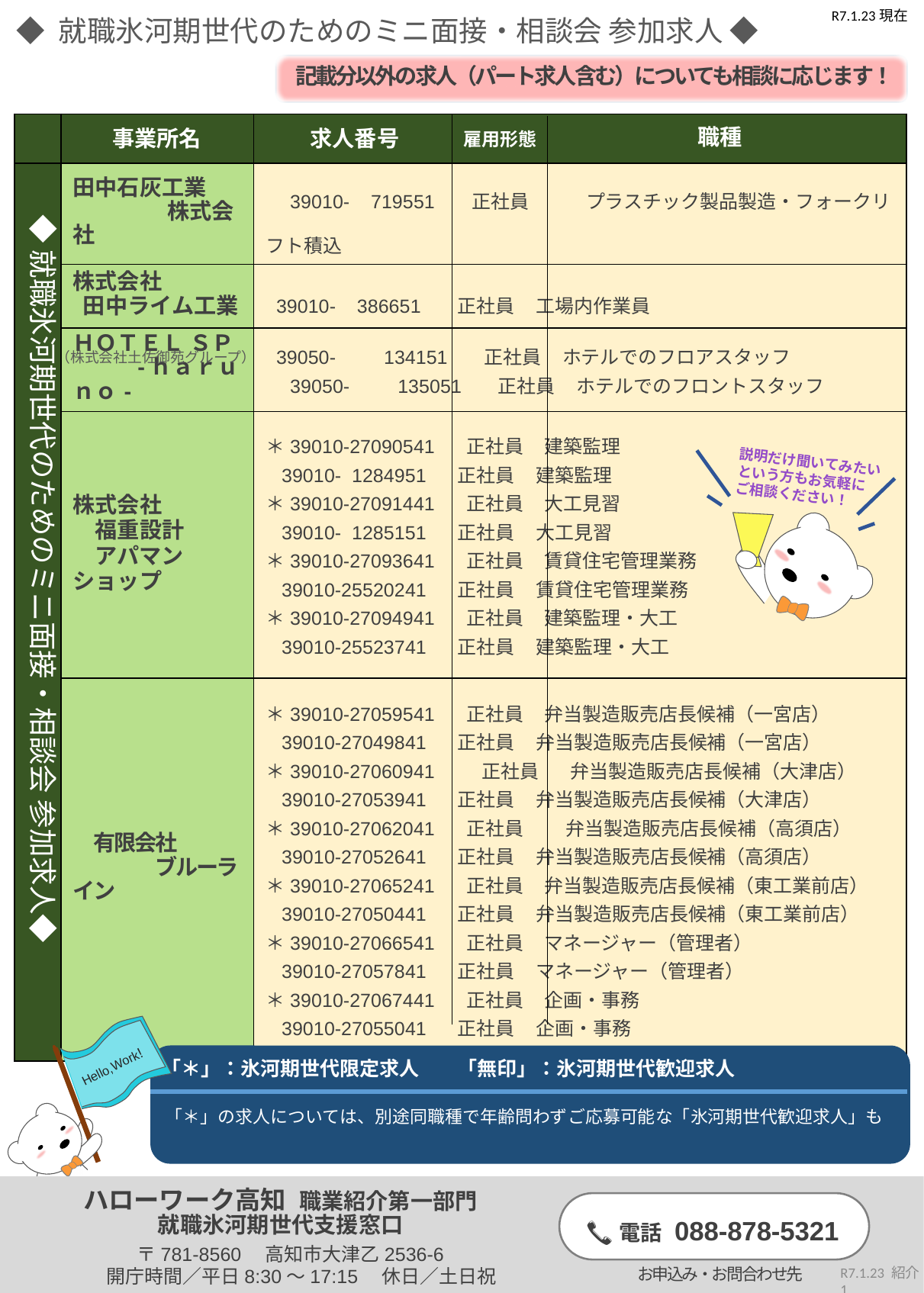

R7.1.23現在
◆ 就職氷河期世代のためのミニ面接・相談会 参加求人 ◆

記載分以外の求人（パート求人含む）についても相談に応じます！
|  |  |  |
| --- | --- | --- |
|  | 田中石灰工業 　　　　 株式会社 | 39010- 719551 正社員　　　プラスチック製品製造・フォークリフト積込 |
|  | 株式会社 田中ライム工業 | 39010- 386651 正社員 工場内作業員 |
|  | ＨＯＴＥＬ ＳＰ 　 -ｈａｒｕｎｏ- | 39050-　　134151 正社員 ホテルでのフロアスタッフ 　39050-　　135051 正社員 ホテルでのフロントスタッフ |
|  | 株式会社 　福重設計 　アパマンショップ | ＊39010-27090541 正社員 建築監理 39010- 1284951 正社員 建築監理 ＊39010-27091441 正社員 大工見習 39010- 1285151 正社員 大工見習 ＊39010-27093641 正社員 賃貸住宅管理業務 39010-25520241 正社員 賃貸住宅管理業務 ＊39010-27094941 正社員 建築監理・大工 39010-25523741 正社員 建築監理・大工 |
|  | 有限会社 　　　　ブルーライン | ＊39010-27059541 正社員 弁当製造販売店長候補（一宮店） 39010-27049841 正社員 弁当製造販売店長候補（一宮店） ＊39010-27060941　　 正社員　 弁当製造販売店長候補（大津店） 39010-27053941 正社員 弁当製造販売店長候補（大津店） ＊39010-27062041 正社員　　 弁当製造販売店長候補（高須店） 39010-27052641 正社員 弁当製造販売店長候補（高須店） ＊39010-27065241 正社員 弁当製造販売店長候補（東工業前店） 39010-27050441 正社員 弁当製造販売店長候補（東工業前店） ＊39010-27066541 正社員 マネージャー（管理者） 39010-27057841 正社員 マネージャー（管理者） ＊39010-27067441 正社員 企画・事務 39010-27055041 正社員 企画・事務 |
職種
求人番号
事業所名
雇用形態
◆就職氷河期世代のためのミニ面接・相談会 参加求人◆
（株式会社土佐御苑グループ）
説明だけ聞いてみたいという方もお気軽に　ご相談ください！

Hello,Work!

「＊」：氷河期世代限定求人　    「無印」：氷河期世代歓迎求人
　　「＊」の求人については、別途同職種で年齢問わずご応募可能な「氷河期世代歓迎求人」も　　　　　　　　
　　　あります（一部例外あり）。詳細は窓口までお問合せください。

ハローワーク高知  職業紹介第一部門
就職氷河期世代支援窓口

📞電話 088-878-5321
〒781-8560　高知市大津乙2536-6
開庁時間／平日8:30～17:15　休日／土日祝
お申込み・お問合わせ先
R7.1.23 紹介1